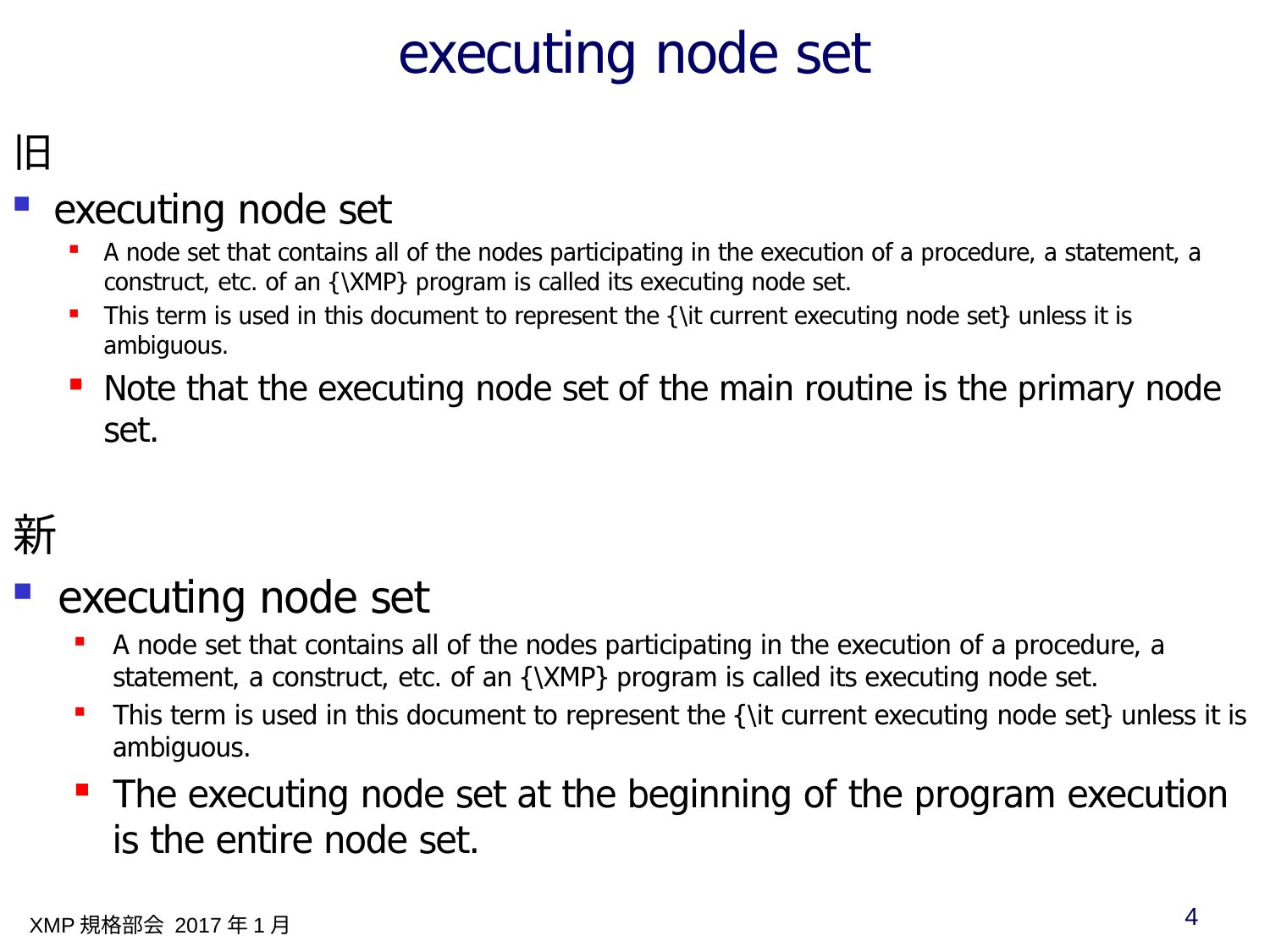

# executing node set
旧
executing node set
A node set that contains all of the nodes participating in the execution of a procedure, a statement, a construct, etc. of an {\XMP} program is called its executing node set.
This term is used in this document to represent the {\it current executing node set} unless it is ambiguous.
Note that the executing node set of the main routine is the primary node set.
新
executing node set
A node set that contains all of the nodes participating in the execution of a procedure, a statement, a construct, etc. of an {\XMP} program is called its executing node set.
This term is used in this document to represent the {\it current executing node set} unless it is ambiguous.
The executing node set at the beginning of the program execution is the entire node set.
4
XMP規格部会 2017年1月